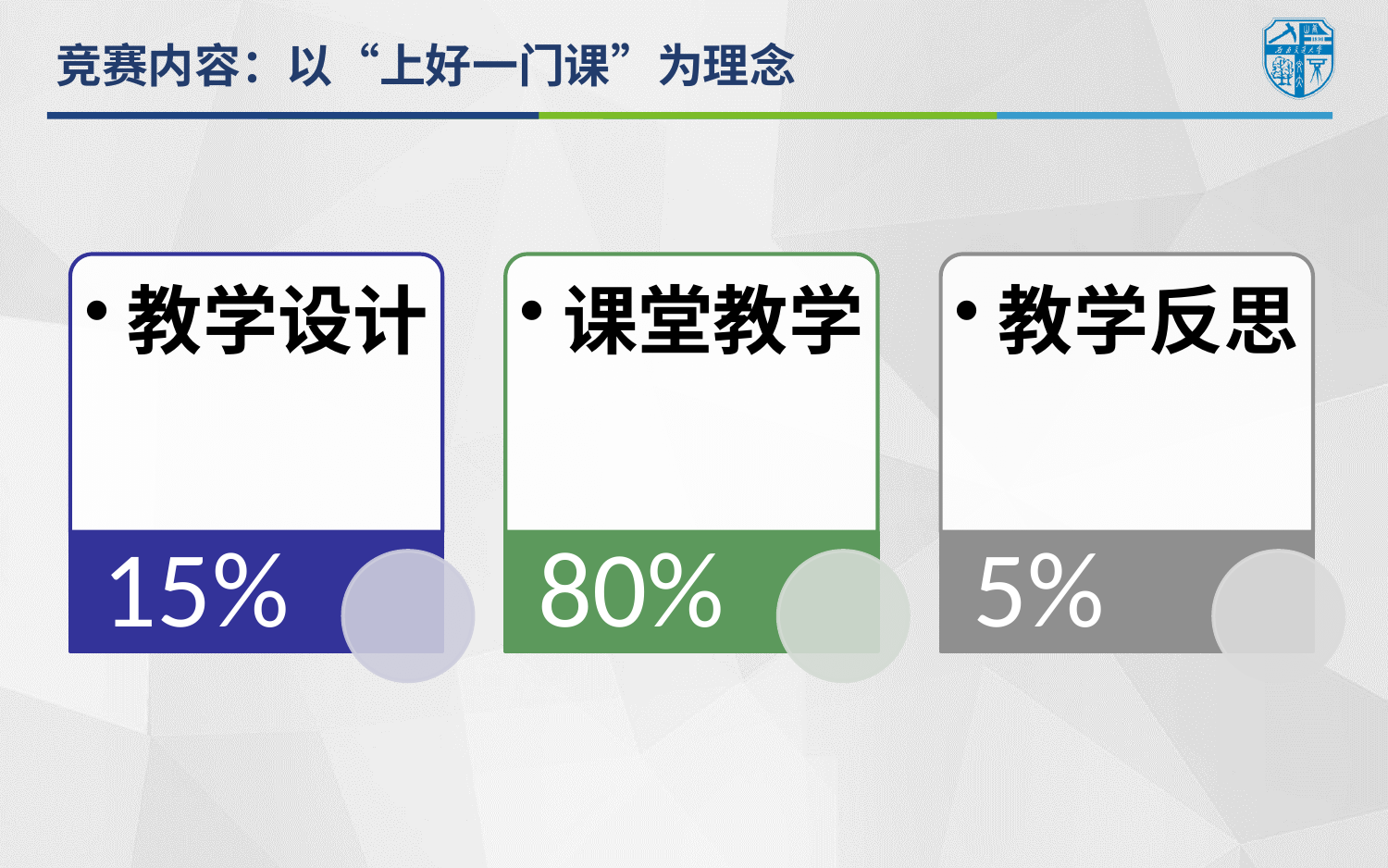

竞赛内容：以“上好一门课”为理念
教学设计
15%
课堂教学
80%
教学反思
5%